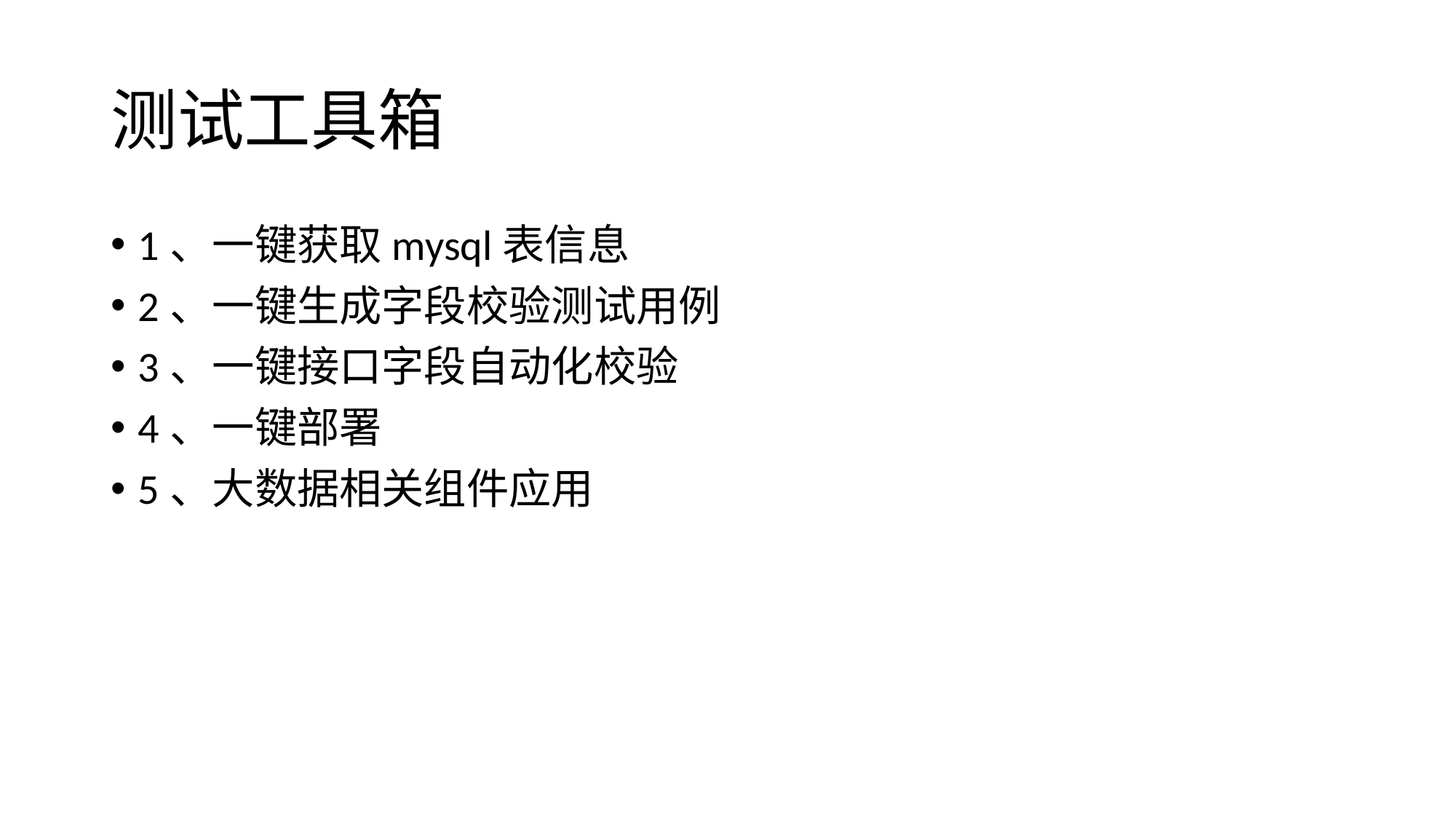

# 测试工具箱
1、一键获取mysql表信息
2、一键生成字段校验测试用例
3、一键接口字段自动化校验
4、一键部署
5、大数据相关组件应用